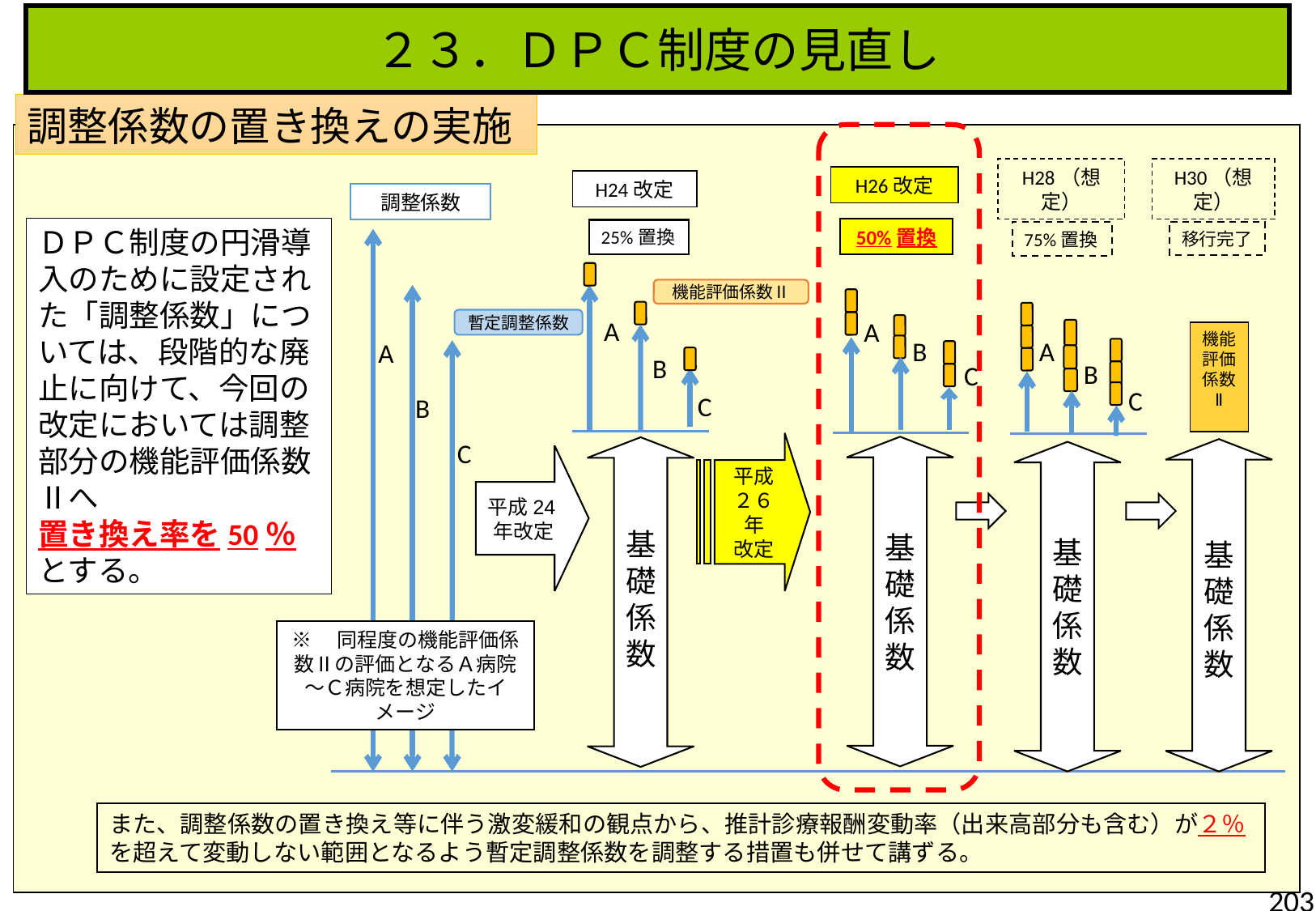

２３．ＤＰＣ制度の見直し
調整係数の置き換えの実施

H26改定
H30（想定）
H28（想定）
H24改定
調整係数
50%置換
25%置換
移行完了
75%置換
A
B

機能
評価
係数
Ⅱ

C

平成
２６年
改定

基
礎
係
数

基
礎
係
数

基
礎
係
数

基
礎
係
数

平成24年改定

※　同程度の機能評価係数Ⅱの評価となるＡ病院～Ｃ病院を想定したイメージ

C

B

A

C
機能評価係数Ⅱ
暫定調整係数
ＤＰＣ制度の円滑導入のために設定された「調整係数」については、段階的な廃止に向けて、今回の改定においては調整部分の機能評価係数Ⅱへ
置き換え率を50％とする。
A
A
B
B
C

また、調整係数の置き換え等に伴う激変緩和の観点から、推計診療報酬変動率（出来高部分も含む）が２％を超えて変動しない範囲となるよう暫定調整係数を調整する措置も併せて講ずる。
203